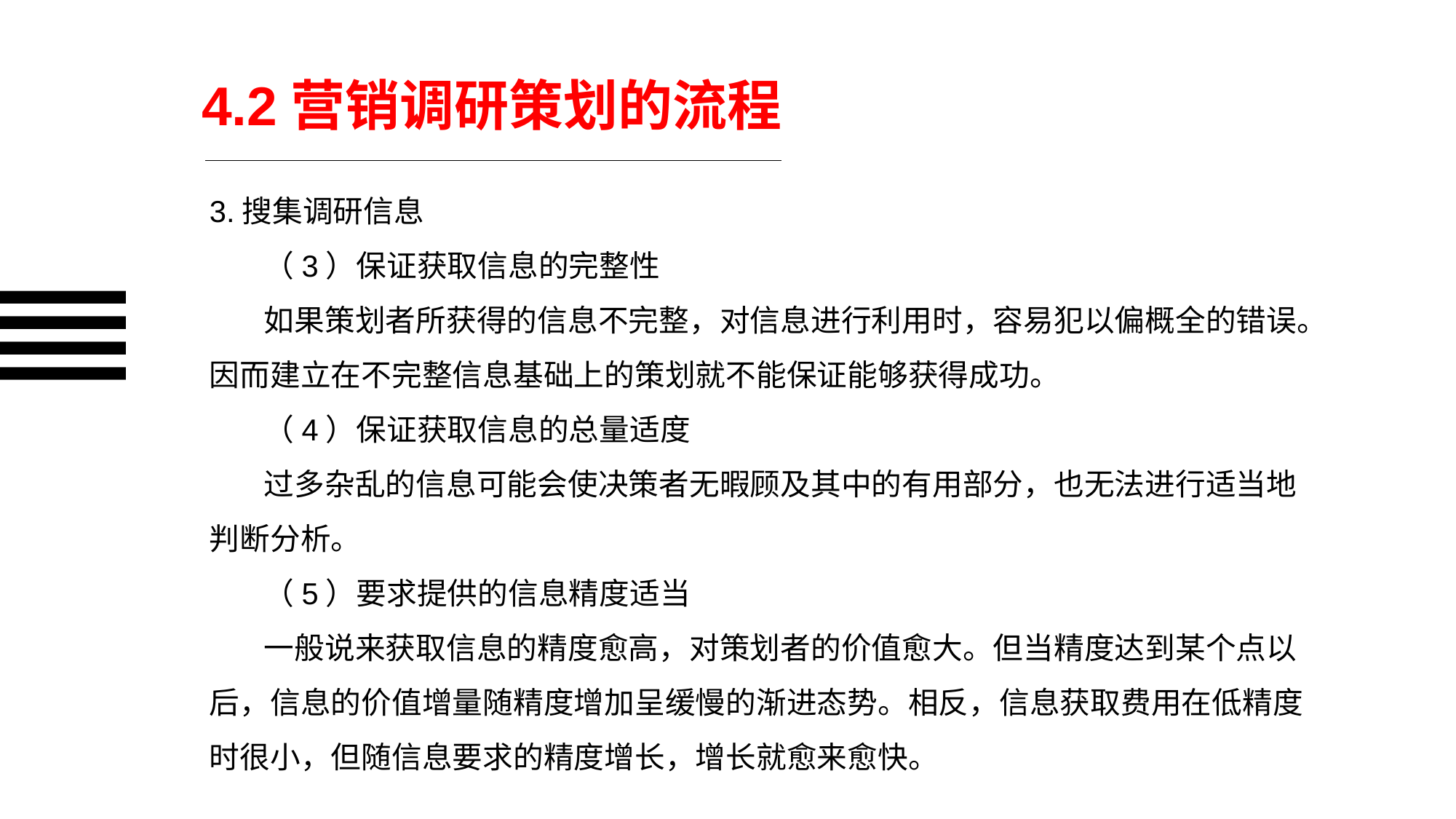

4.2营销调研策划的流程
3.搜集调研信息
（3）保证获取信息的完整性
如果策划者所获得的信息不完整，对信息进行利用时，容易犯以偏概全的错误。因而建立在不完整信息基础上的策划就不能保证能够获得成功。
（4）保证获取信息的总量适度
过多杂乱的信息可能会使决策者无暇顾及其中的有用部分，也无法进行适当地判断分析。
（5）要求提供的信息精度适当
一般说来获取信息的精度愈高，对策划者的价值愈大。但当精度达到某个点以后，信息的价值增量随精度增加呈缓慢的渐进态势。相反，信息获取费用在低精度时很小，但随信息要求的精度增长，增长就愈来愈快。